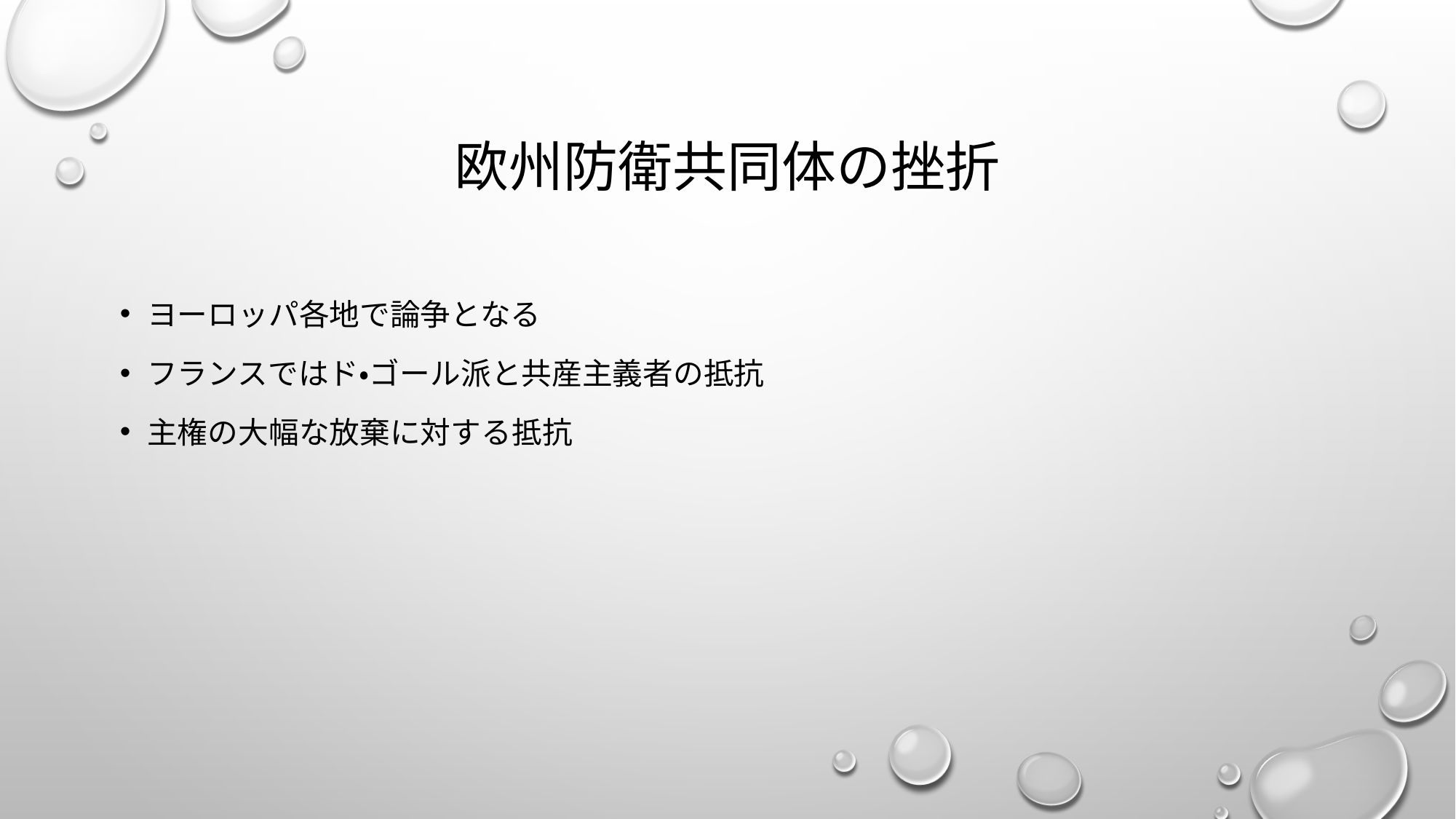

# 欧州防衛共同体の挫折
ヨーロッパ各地で論争となる
フランスではド・ゴール派と共産主義者の抵抗
主権の大幅な放棄に対する抵抗